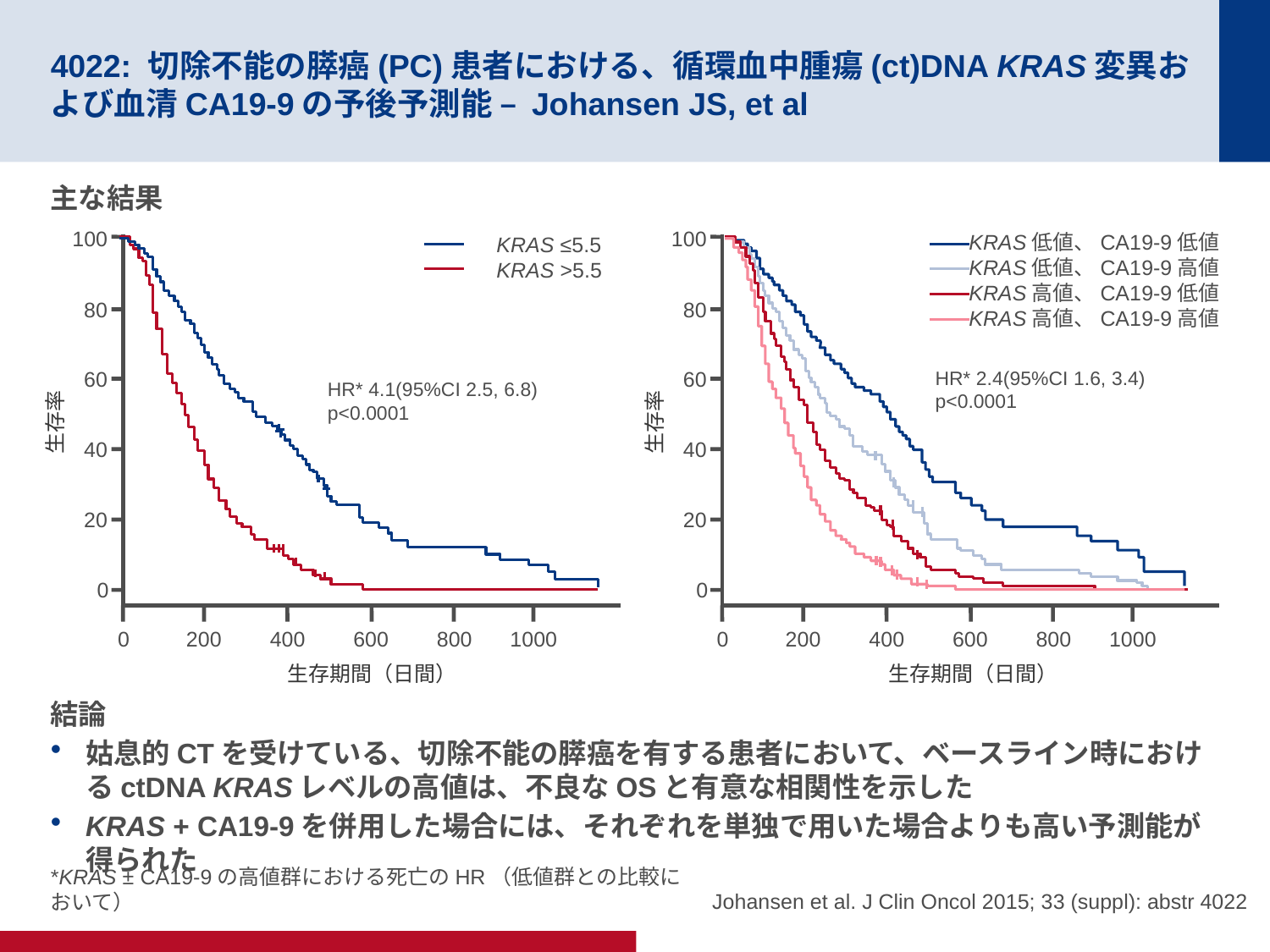

# 4022: 切除不能の膵癌(PC)患者における、循環血中腫瘍(ct)DNA KRAS変異および血清CA19-9の予後予測能 – Johansen JS, et al
主な結果

結論
姑息的CTを受けている、切除不能の膵癌を有する患者において、ベースライン時におけるctDNA KRASレベルの高値は、不良なOSと有意な相関性を示した
KRAS + CA19-9を併用した場合には、それぞれを単独で用いた場合よりも高い予測能が得られた
100
KRAS ≤5.5
KRAS >5.5

80

60
HR* 4.1(95%CI 2.5, 6.8)
p<0.0001

生存率
40

20

0

0
200
400
600
800
1000
生存期間（日間）
100
KRAS低値、CA19-9低値
KRAS低値、CA19-9高値
KRAS高値、CA19-9低値
KRAS高値、CA19-9高値

80

60
HR* 2.4(95%CI 1.6, 3.4)
p<0.0001

生存率
40

20

0

0
200
400
600
800
1000
生存期間（日間）
*KRAS ± CA19-9の高値群における死亡のHR（低値群との比較において）
Johansen et al. J Clin Oncol 2015; 33 (suppl): abstr 4022